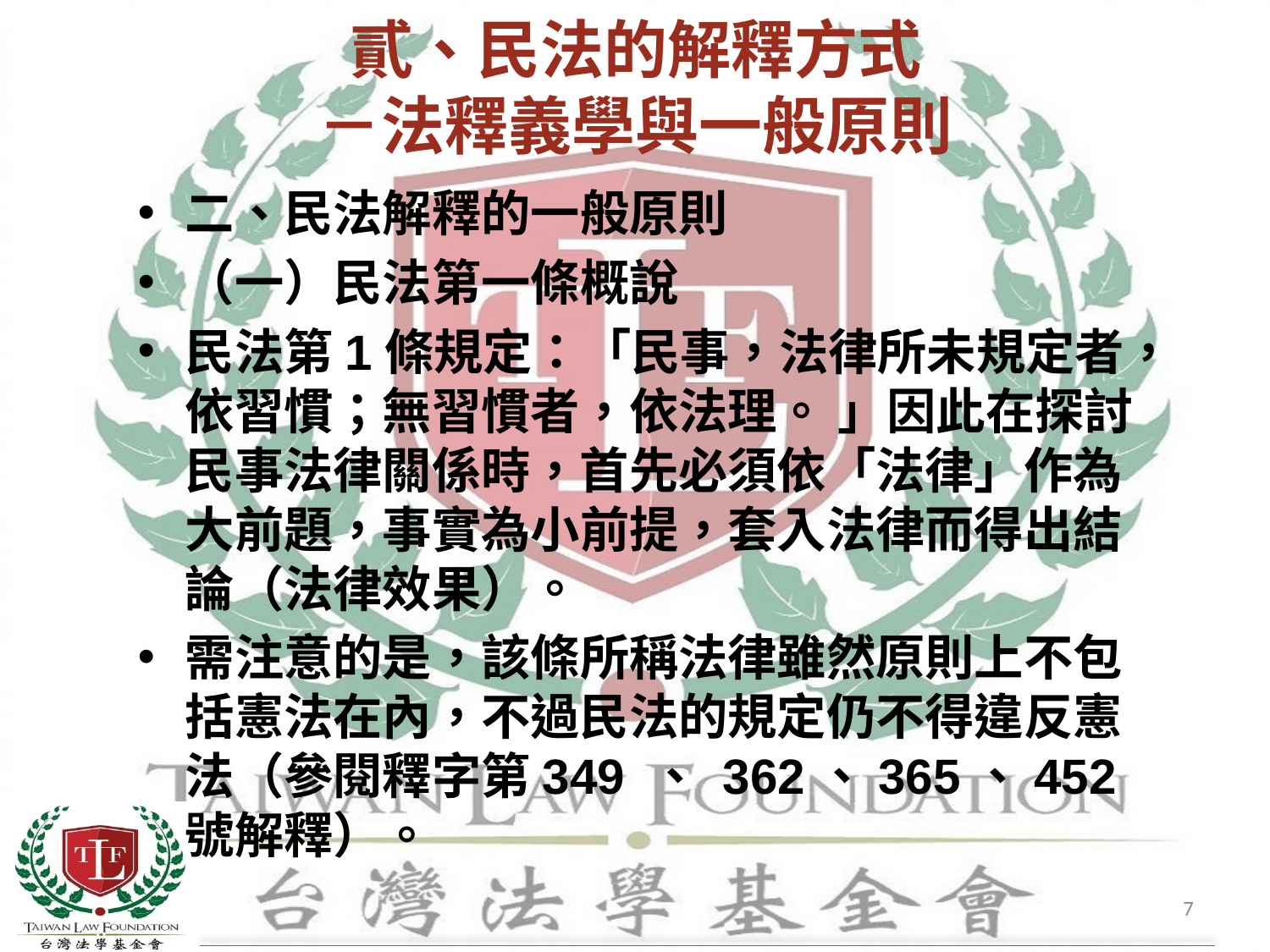

# 貳、民法的解釋方式 －法釋義學與一般原則
二、民法解釋的一般原則
（一）民法第一條概說
民法第1條規定：「民事，法律所未規定者，依習慣；無習慣者，依法理。 」因此在探討民事法律關係時，首先必須依「法律」作為大前題，事實為小前提，套入法律而得出結論（法律效果）。
需注意的是，該條所稱法律雖然原則上不包括憲法在內，不過民法的規定仍不得違反憲法（參閱釋字第349 、 362、365、452號解釋）。
7